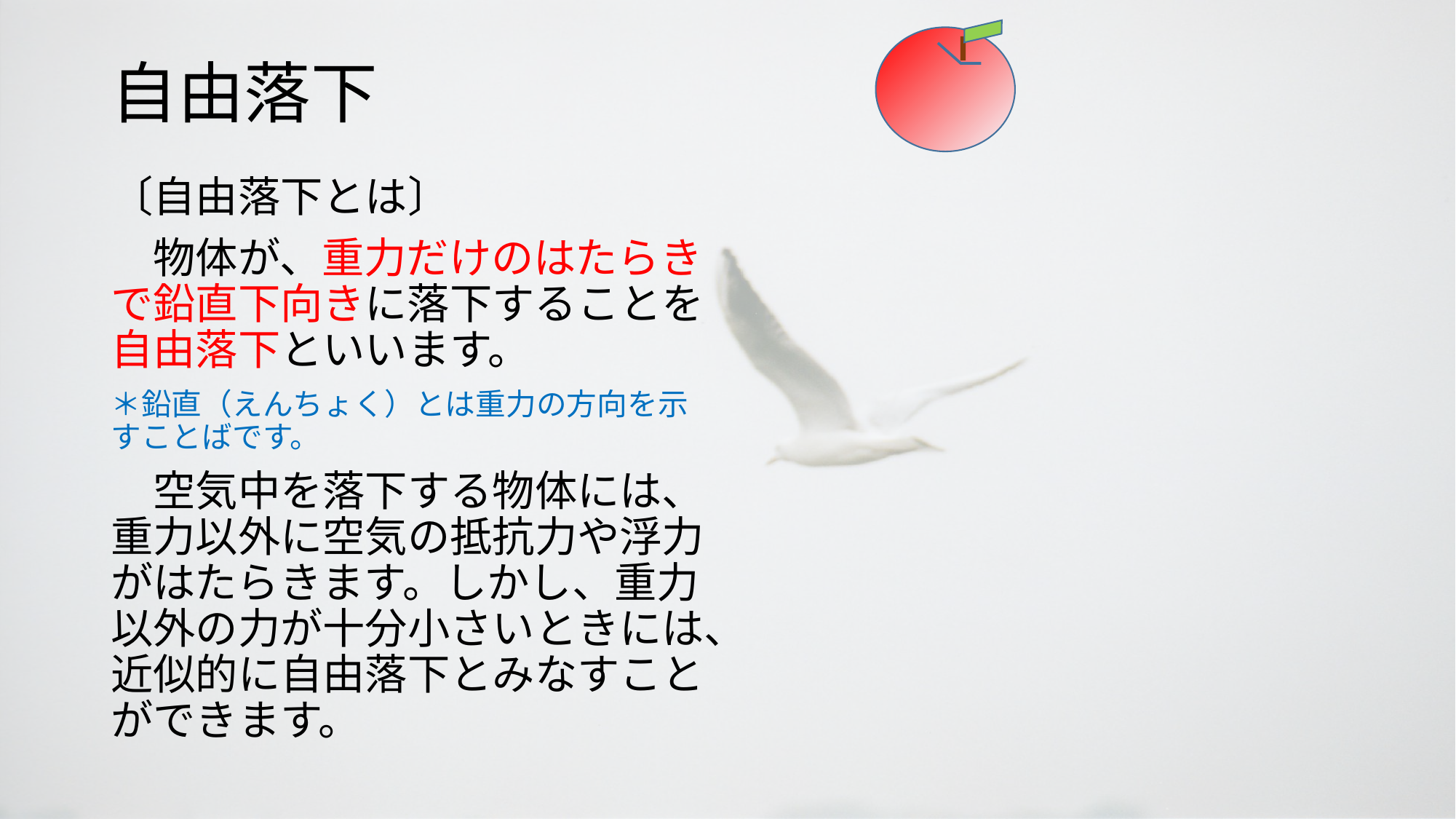

# 自由落下
〔自由落下とは〕
　物体が、重力だけのはたらきで鉛直下向きに落下することを自由落下といいます。
＊鉛直（えんちょく）とは重力の方向を示すことばです。
　空気中を落下する物体には、重力以外に空気の抵抗力や浮力がはたらきます。しかし、重力以外の力が十分小さいときには、近似的に自由落下とみなすことができます。